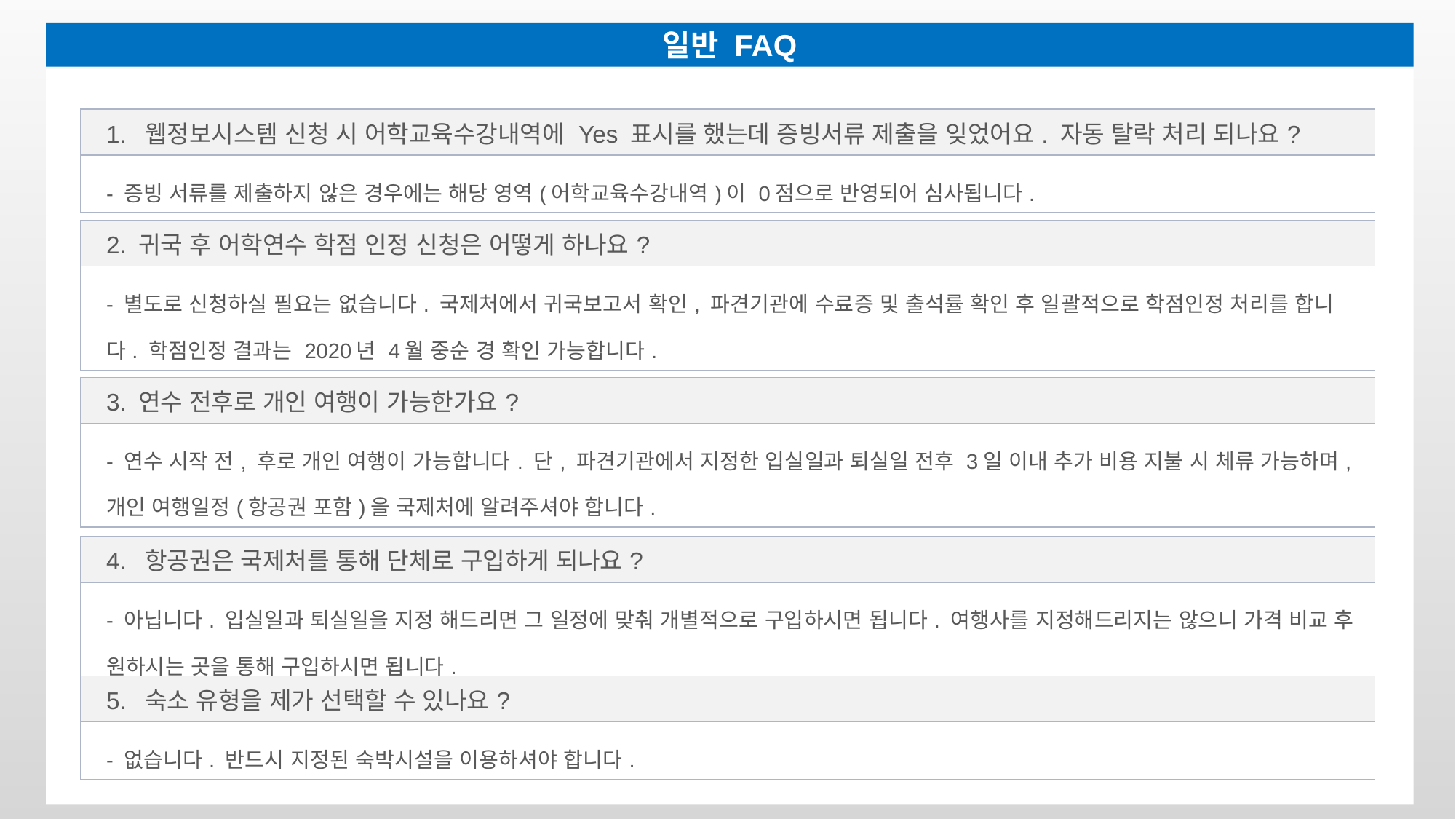

일반 FAQ
- 한 개의 대학만 선택하여 신청 가능합니다. (복수 지원, 중복 지원 불가)

| 1. 웹정보시스템 신청 시 어학교육수강내역에 Yes 표시를 했는데 증빙서류 제출을 잊었어요. 자동 탈락 처리 되나요? |
| --- |
| - 증빙 서류를 제출하지 않은 경우에는 해당 영역(어학교육수강내역)이 0점으로 반영되어 심사됩니다. |
| 2. 귀국 후 어학연수 학점 인정 신청은 어떻게 하나요? |
| --- |
| - 별도로 신청하실 필요는 없습니다. 국제처에서 귀국보고서 확인, 파견기관에 수료증 및 출석률 확인 후 일괄적으로 학점인정 처리를 합니다. 학점인정 결과는 2020년 4월 중순 경 확인 가능합니다. |
| 3. 연수 전후로 개인 여행이 가능한가요? |
| --- |
| - 연수 시작 전, 후로 개인 여행이 가능합니다. 단, 파견기관에서 지정한 입실일과 퇴실일 전후 3일 이내 추가 비용 지불 시 체류 가능하며, 개인 여행일정(항공권 포함)을 국제처에 알려주셔야 합니다. |
| 4. 항공권은 국제처를 통해 단체로 구입하게 되나요? |
| --- |
| - 아닙니다. 입실일과 퇴실일을 지정 해드리면 그 일정에 맞춰 개별적으로 구입하시면 됩니다. 여행사를 지정해드리지는 않으니 가격 비교 후 원하시는 곳을 통해 구입하시면 됩니다. |
| 5. 숙소 유형을 제가 선택할 수 있나요? |
| --- |
| - 없습니다. 반드시 지정된 숙박시설을 이용하셔야 합니다. |